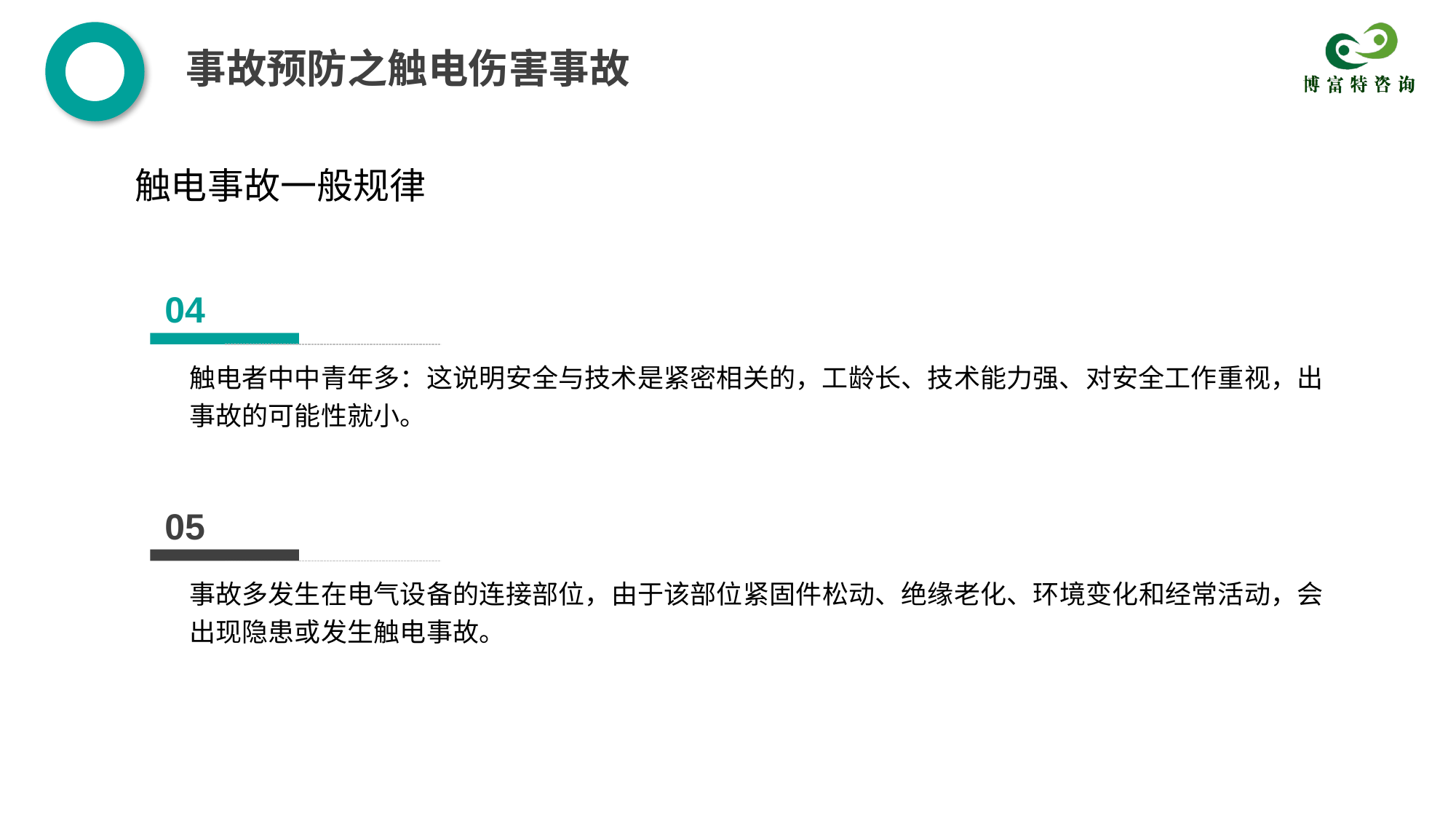

事故预防之触电伤害事故
触电事故一般规律
04

触电者中中青年多：这说明安全与技术是紧密相关的，工龄长、技术能力强、对安全工作重视，出事故的可能性就小。
05

事故多发生在电气设备的连接部位，由于该部位紧固件松动、绝缘老化、环境变化和经常活动，会出现隐患或发生触电事故。